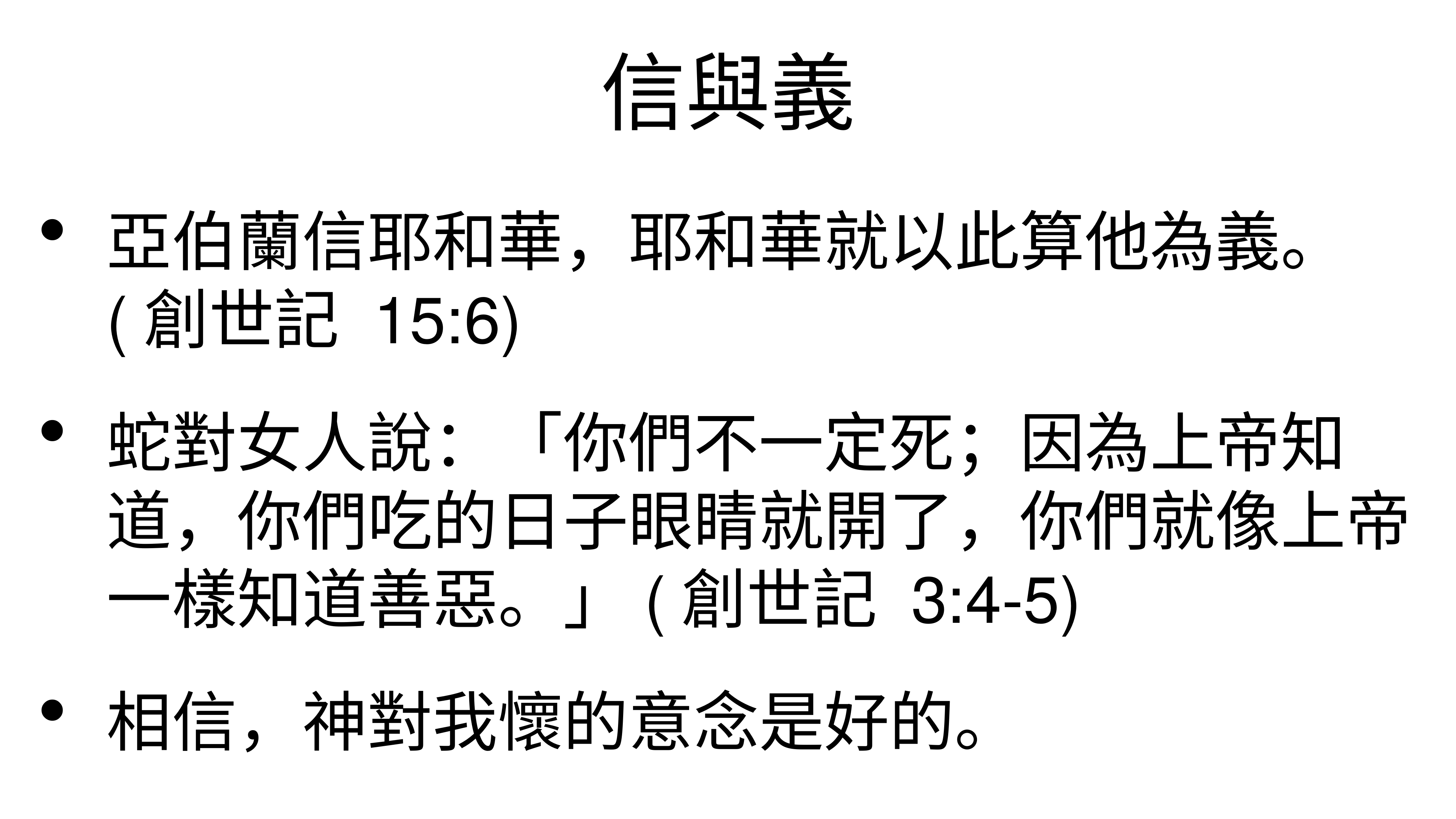

# 信與義
亞伯蘭信耶和華，耶和華就以此算他為義。(創世記 15:6)
蛇對女人說：「你們不一定死；因為上帝知道，你們吃的日子眼睛就開了，你們就像上帝一樣知道善惡。」(創世記 3:4-5)
相信，神對我懷的意念是好的。